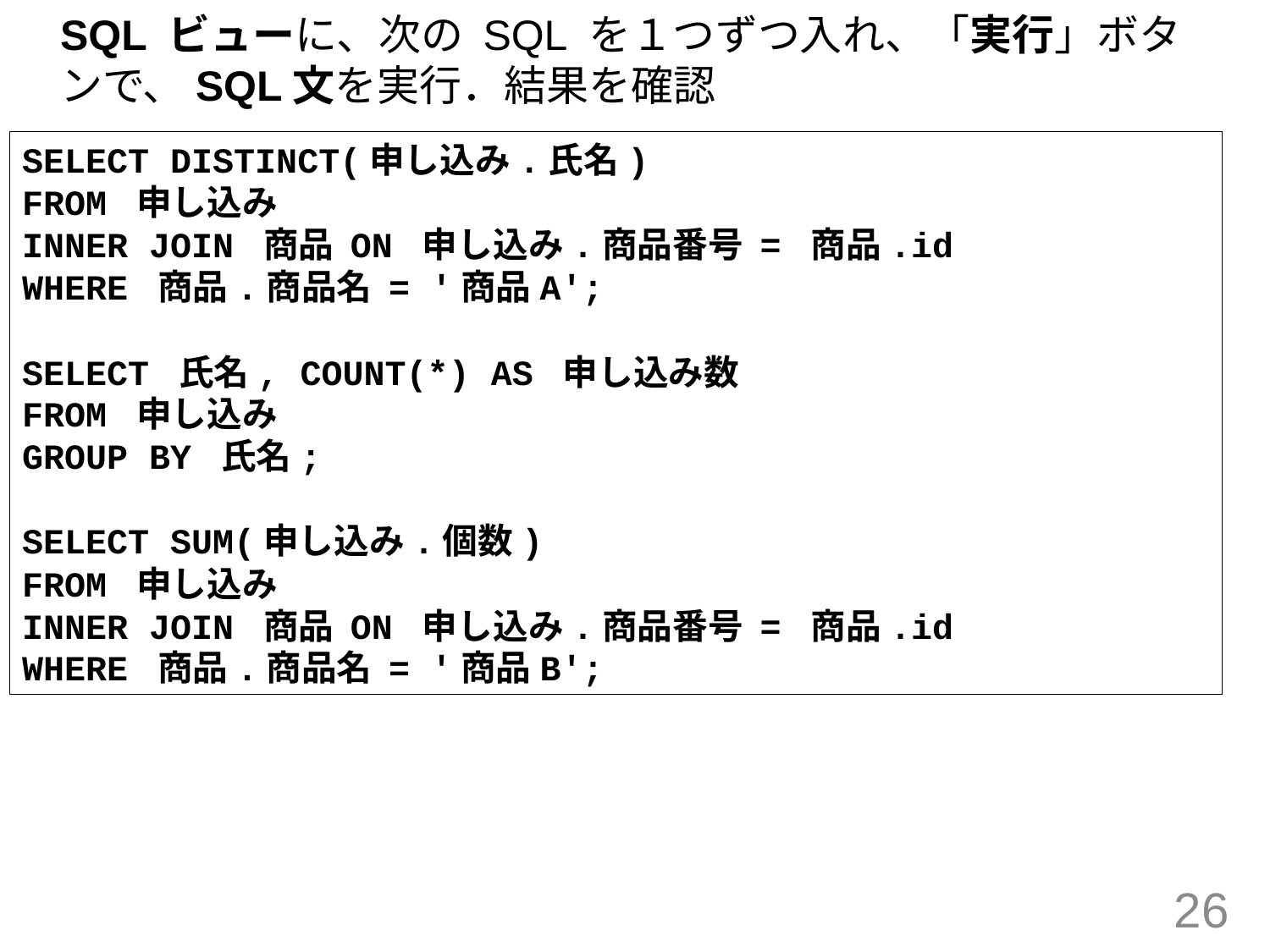

SQL ビューに、次の SQL を１つずつ入れ、「実行」ボタンで、SQL文を実行．結果を確認

SELECT DISTINCT(申し込み.氏名)
FROM 申し込み
INNER JOIN 商品 ON 申し込み.商品番号 = 商品.id
WHERE 商品.商品名 = '商品A';

SELECT 氏名, COUNT(*) AS 申し込み数
FROM 申し込み
GROUP BY 氏名;

SELECT SUM(申し込み.個数)
FROM 申し込み
INNER JOIN 商品 ON 申し込み.商品番号 = 商品.id
WHERE 商品.商品名 = '商品B';

26